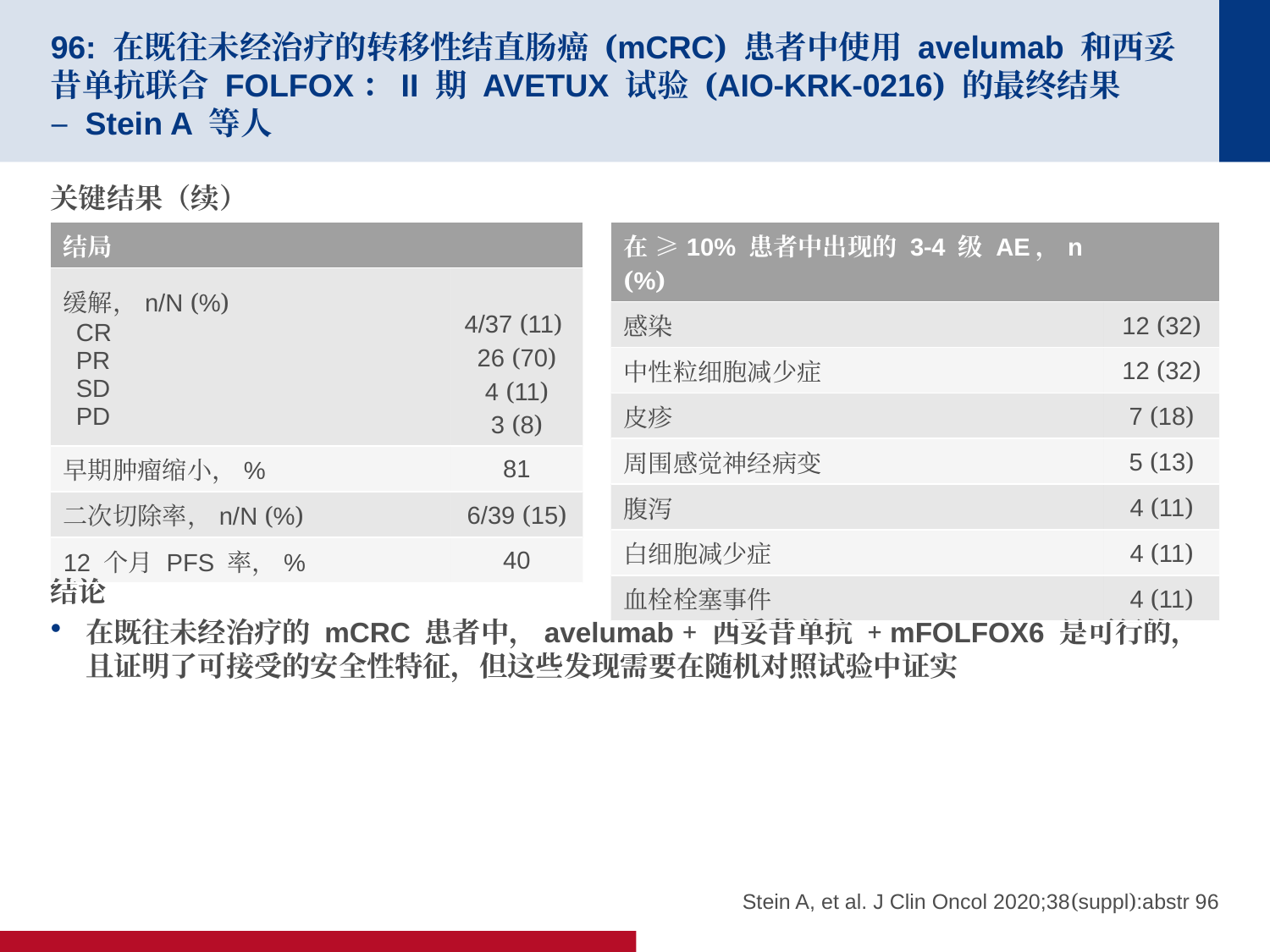

# 96: 在既往未经治疗的转移性结直肠癌 (mCRC) 患者中使用 avelumab 和西妥昔单抗联合 FOLFOX：II 期 AVETUX 试验 (AIO-KRK-0216) 的最终结果 – Stein A 等人
关键结果（续）
结论
在既往未经治疗的 mCRC 患者中，avelumab + 西妥昔单抗 + mFOLFOX6 是可行的，且证明了可接受的安全性特征，但这些发现需要在随机对照试验中证实
| 结局 |  |
| --- | --- |
| 缓解，n/N (%) CR PR SD PD | 4/37 (11) 26 (70) 4 (11) 3 (8) |
| 早期肿瘤缩小，% | 81 |
| 二次切除率，n/N (%) | 6/39 (15) |
| 12 个月 PFS 率，% | 40 |
| 在 ≥10% 患者中出现的 3-4 级 AE，n (%) |  |
| --- | --- |
| 感染 | 12 (32) |
| 中性粒细胞减少症 | 12 (32) |
| 皮疹 | 7 (18) |
| 周围感觉神经病变 | 5 (13) |
| 腹泻 | 4 (11) |
| 白细胞减少症 | 4 (11) |
| 血栓栓塞事件 | 4 (11) |
Stein A, et al. J Clin Oncol 2020;38(suppl):abstr 96